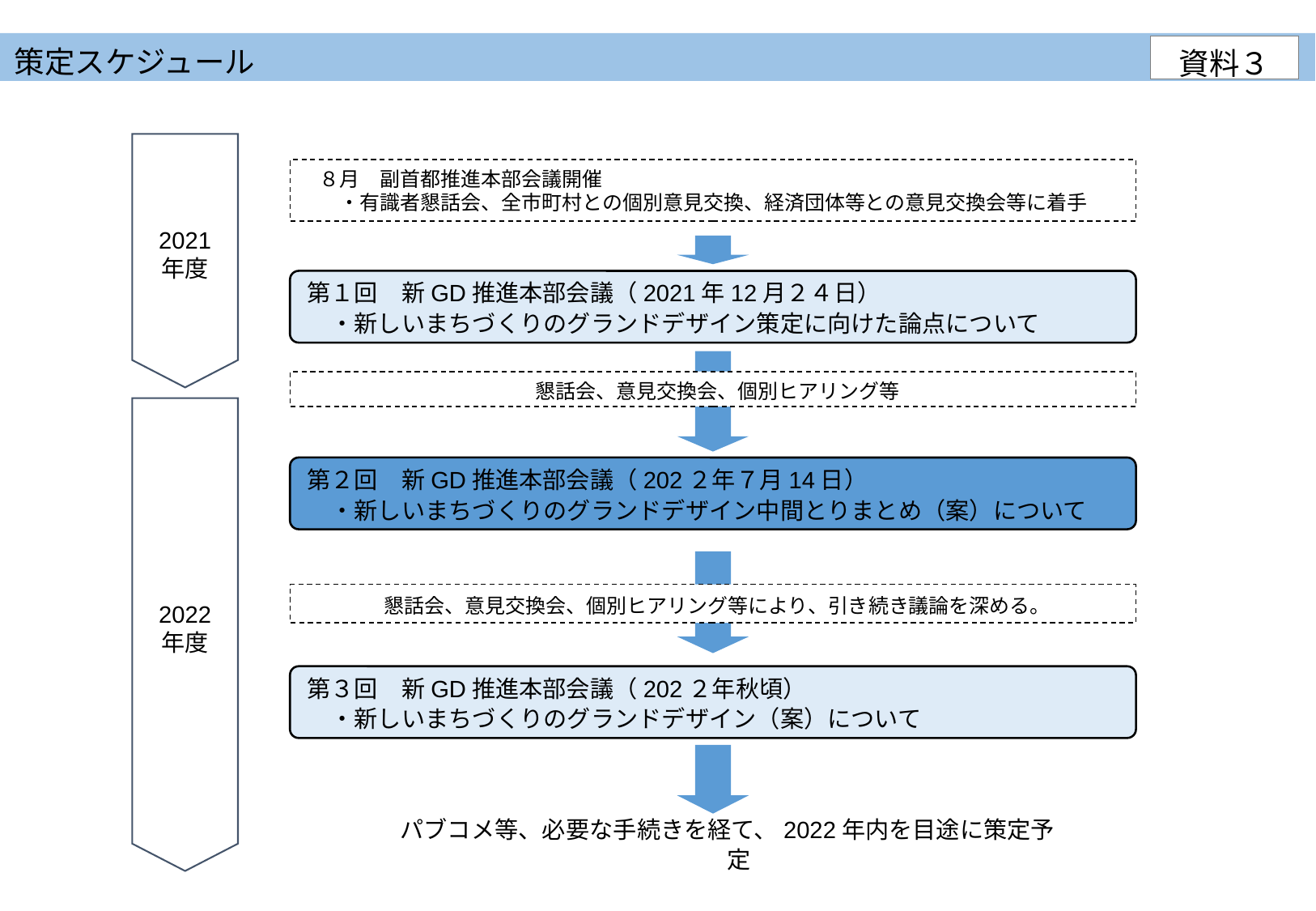

# 策定スケジュール
資料３
　８月　副首都推進本部会議開催
　　・有識者懇話会、全市町村との個別意見交換、経済団体等との意見交換会等に着手
2021
年度

第１回　新GD推進本部会議（2021年12月２４日）
　・新しいまちづくりのグランドデザイン策定に向けた論点について

懇話会、意見交換会、個別ヒアリング等
第２回　新GD推進本部会議（202２年７月14日）
　・新しいまちづくりのグランドデザイン中間とりまとめ（案）について

2022
年度
懇話会、意見交換会、個別ヒアリング等により、引き続き議論を深める。
第３回　新GD推進本部会議（202２年秋頃）
　・新しいまちづくりのグランドデザイン（案）について

パブコメ等、必要な手続きを経て、2022年内を目途に策定予定